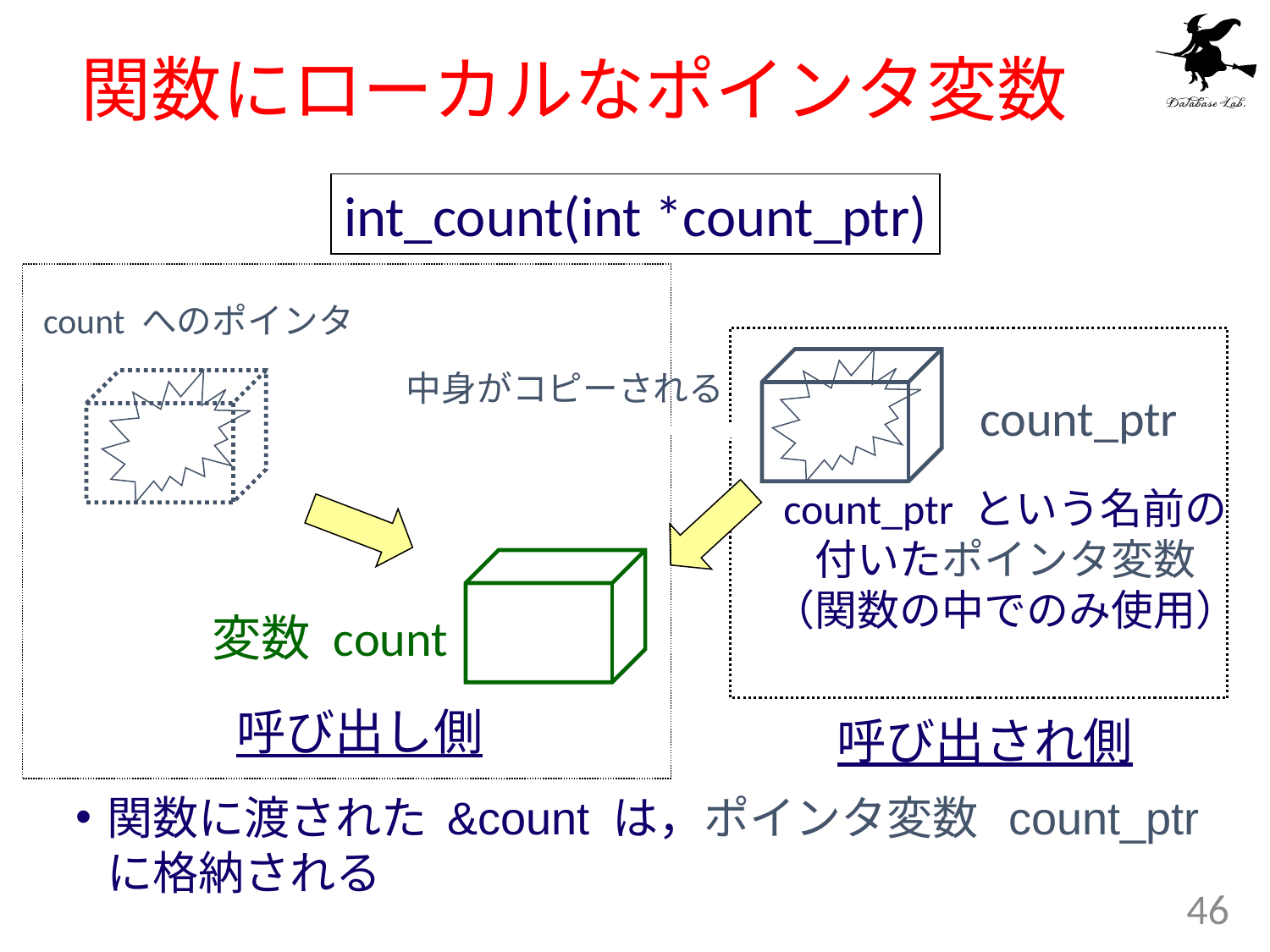

# 関数にローカルなポインタ変数
int_count(int *count_ptr)

count へのポインタ

中身がコピーされる

count_ptr

count_ptr という名前の
付いたポインタ変数
（関数の中でのみ使用）

変数 count
呼び出し側
呼び出され側
関数に渡された &count は，ポインタ変数  count_ptr
に格納される

46